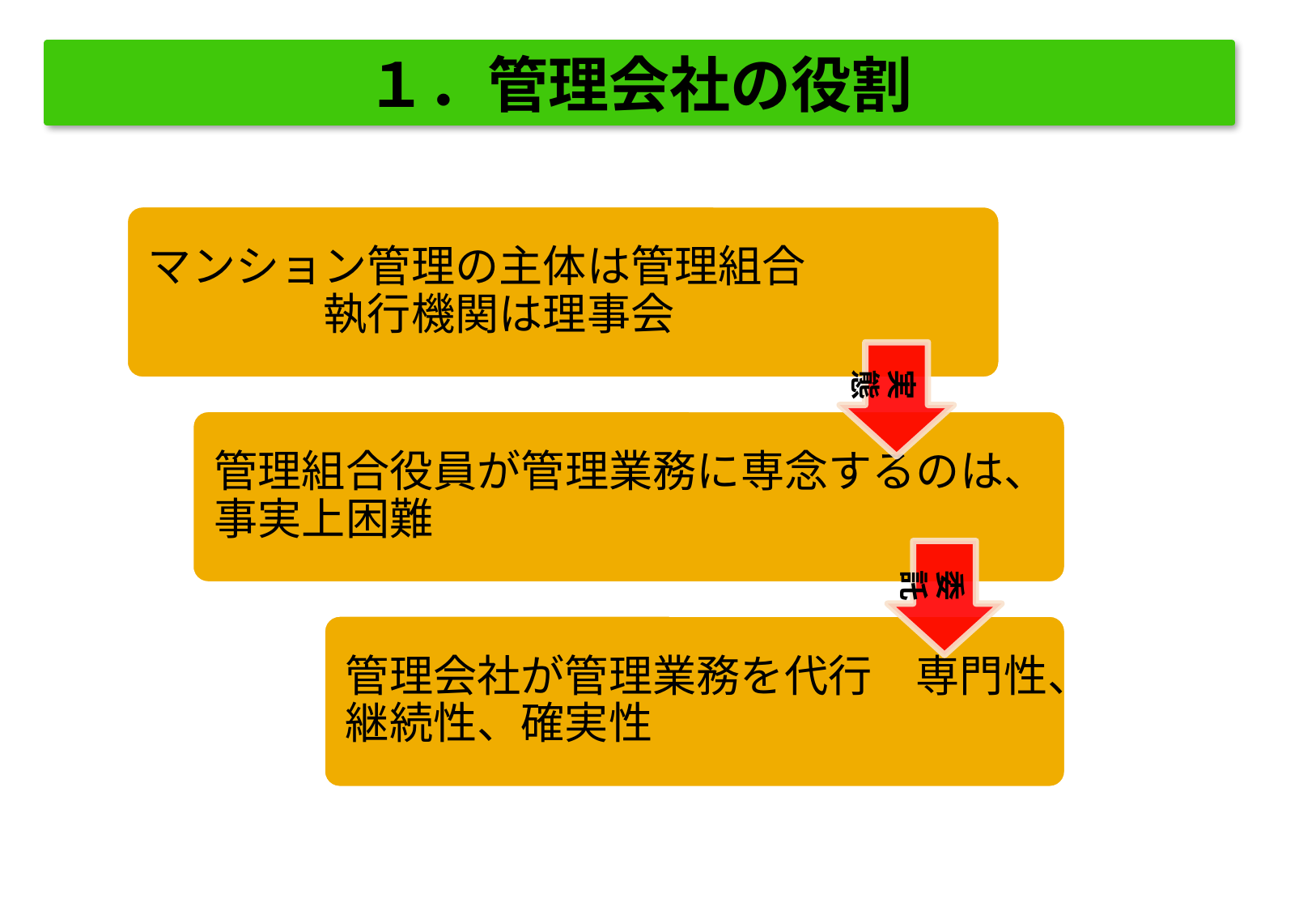

１．管理会社の役割

マンション管理の主体は管理組合　　　　　　　　執行機関は理事会
管理組合役員が管理業務に専念するのは、事実上困難
管理会社が管理業務を代行　専門性、継続性、確実性

実態
委託